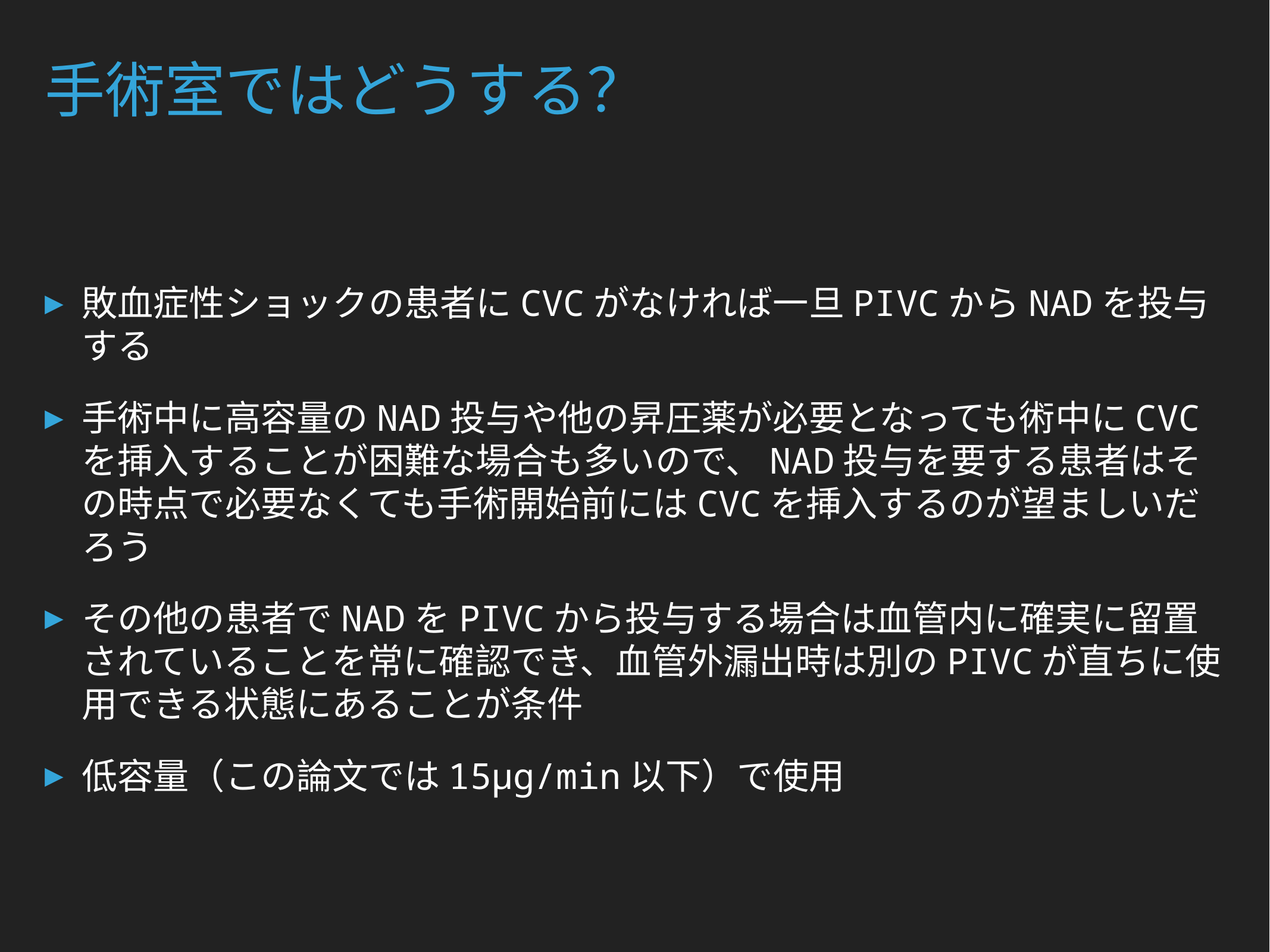

# 手術室ではどうする？
敗血症性ショックの患者にCVCがなければ一旦PIVCからNADを投与する
手術中に高容量のNAD投与や他の昇圧薬が必要となっても術中にCVCを挿入することが困難な場合も多いので、NAD投与を要する患者はその時点で必要なくても手術開始前にはCVCを挿入するのが望ましいだろう
その他の患者でNADをPIVCから投与する場合は血管内に確実に留置されていることを常に確認でき、血管外漏出時は別のPIVCが直ちに使用できる状態にあることが条件
低容量（この論文では15μg/min以下）で使用